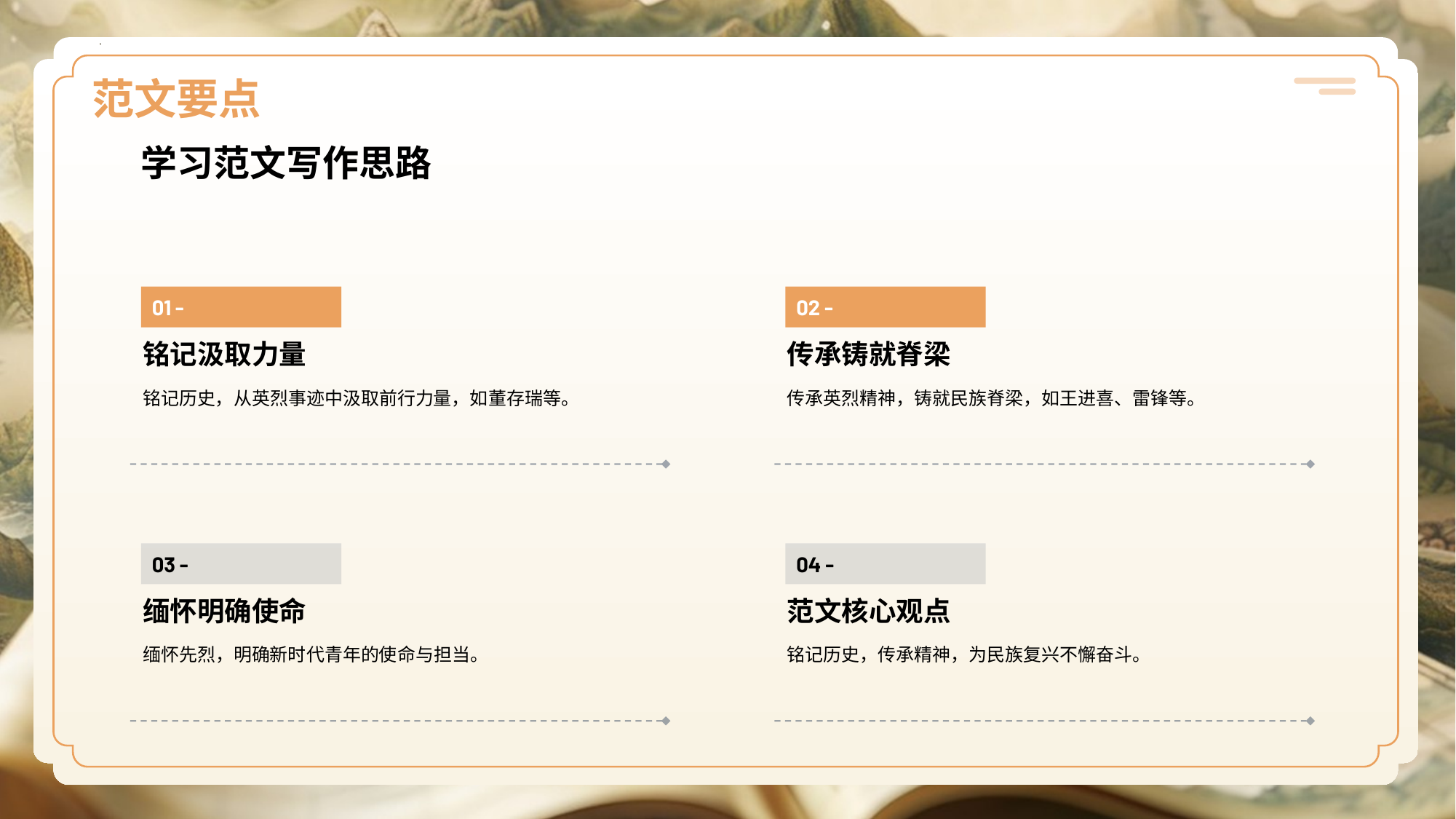

# 范文要点
学习范文写作思路
01 -
铭记汲取力量
铭记历史，从英烈事迹中汲取前行力量，如董存瑞等。
02 -
传承铸就脊梁
传承英烈精神，铸就民族脊梁，如王进喜、雷锋等。
03 -
缅怀明确使命
缅怀先烈，明确新时代青年的使命与担当。
04 -
范文核心观点
铭记历史，传承精神，为民族复兴不懈奋斗。